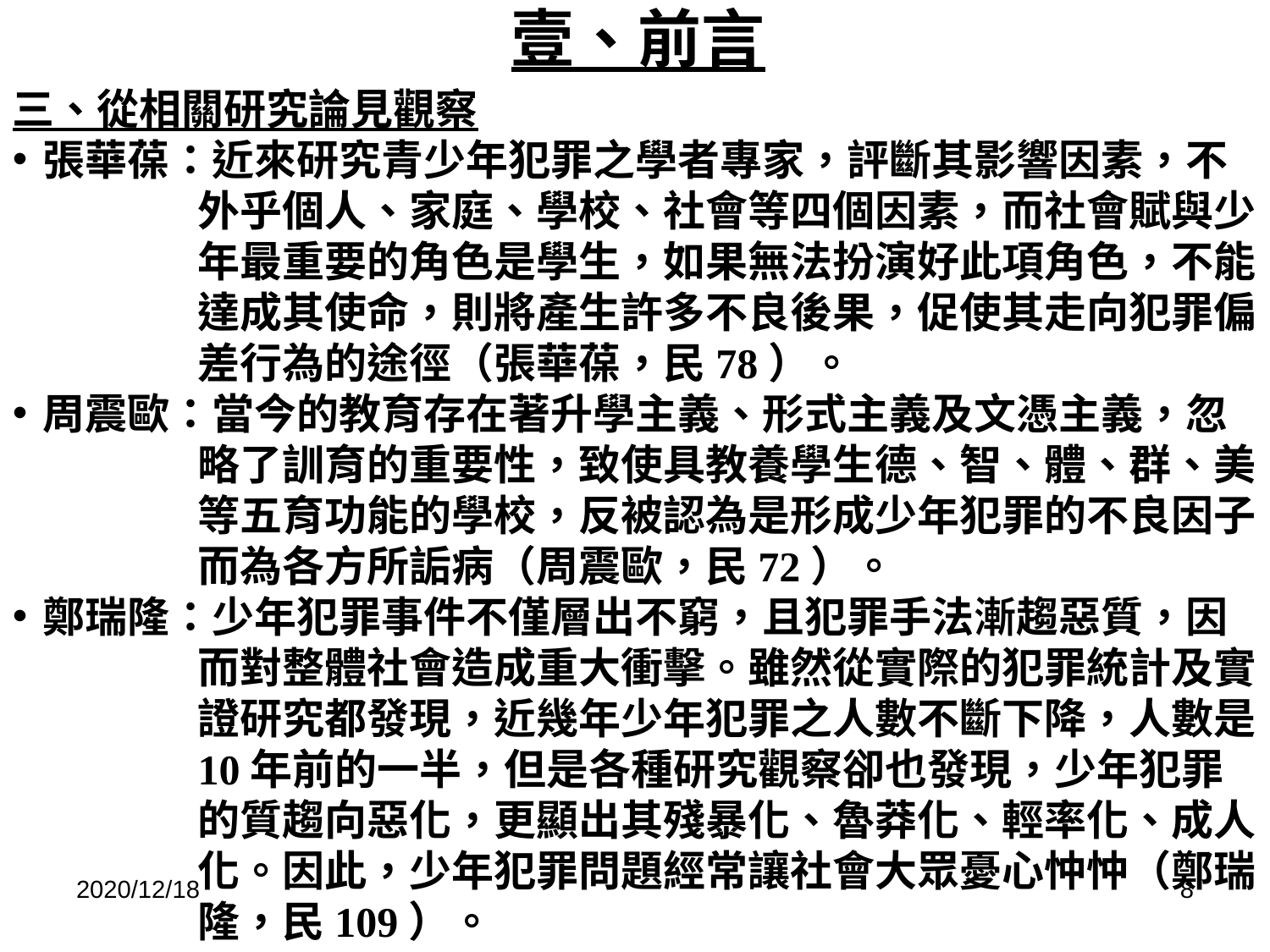

# 壹、前言
三、從相關研究論見觀察
張華葆：近來研究青少年犯罪之學者專家，評斷其影響因素，不外乎個人、家庭、學校、社會等四個因素，而社會賦與少年最重要的角色是學生，如果無法扮演好此項角色，不能達成其使命，則將產生許多不良後果，促使其走向犯罪偏差行為的途徑（張華葆，民78）。
周震歐：當今的教育存在著升學主義、形式主義及文憑主義，忽略了訓育的重要性，致使具教養學生德、智、體、群、美等五育功能的學校，反被認為是形成少年犯罪的不良因子，而為各方所詬病（周震歐，民72）。
鄭瑞隆：少年犯罪事件不僅層出不窮，且犯罪手法漸趨惡質，因而對整體社會造成重大衝擊。雖然從實際的犯罪統計及實證研究都發現，近幾年少年犯罪之人數不斷下降，人數是10年前的一半，但是各種研究觀察卻也發現，少年犯罪的質趨向惡化，更顯出其殘暴化、魯莽化、輕率化、成人化。因此，少年犯罪問題經常讓社會大眾憂心忡忡（鄭瑞隆，民109）。
2020/12/18
8